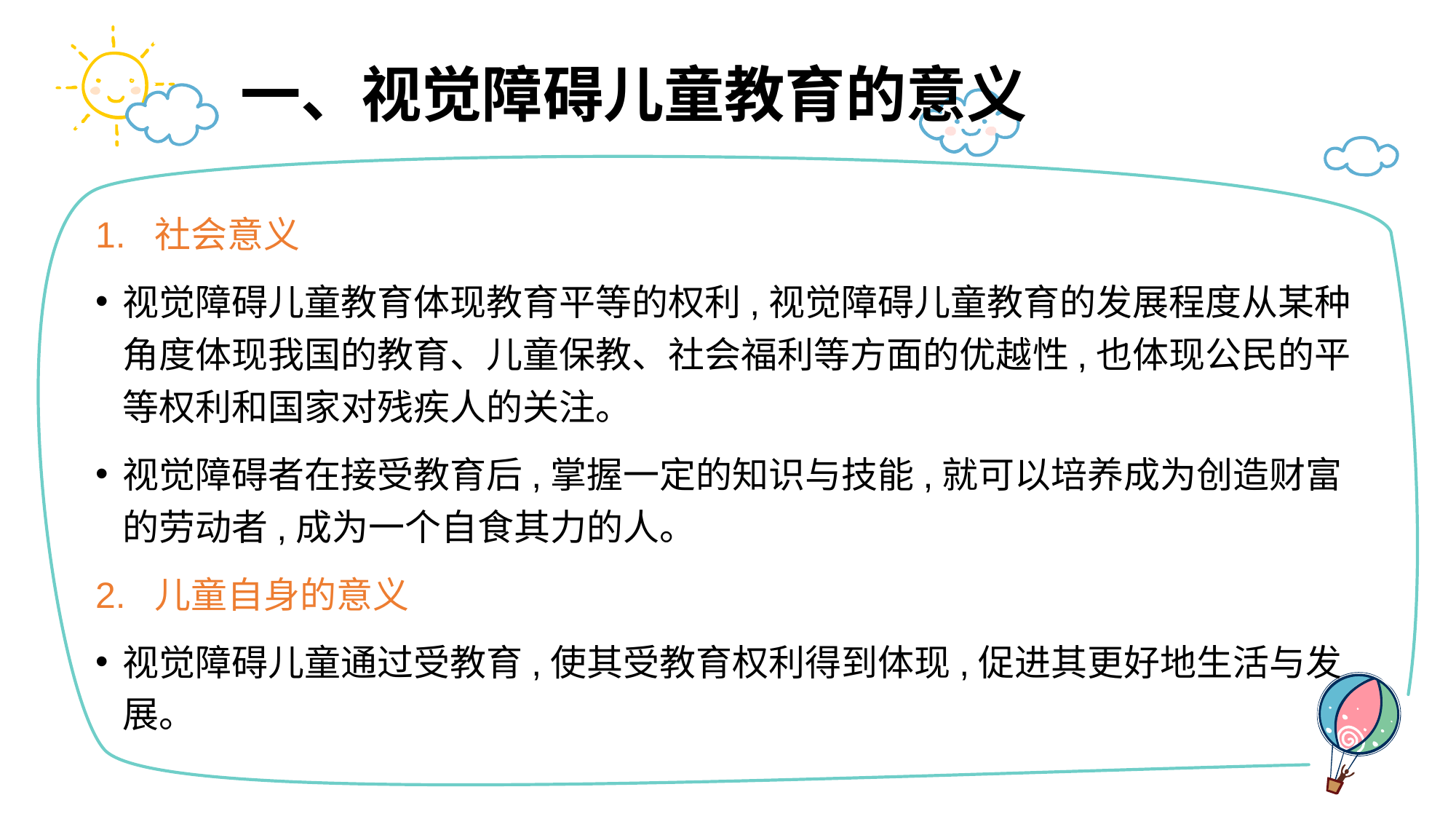

# 一、视觉障碍儿童教育的意义
1.  社会意义
视觉障碍儿童教育体现教育平等的权利,视觉障碍儿童教育的发展程度从某种角度体现我国的教育、儿童保教、社会福利等方面的优越性,也体现公民的平等权利和国家对残疾人的关注。
视觉障碍者在接受教育后,掌握一定的知识与技能,就可以培养成为创造财富的劳动者,成为一个自食其力的人。
2.  儿童自身的意义
视觉障碍儿童通过受教育,使其受教育权利得到体现,促进其更好地生活与发展。